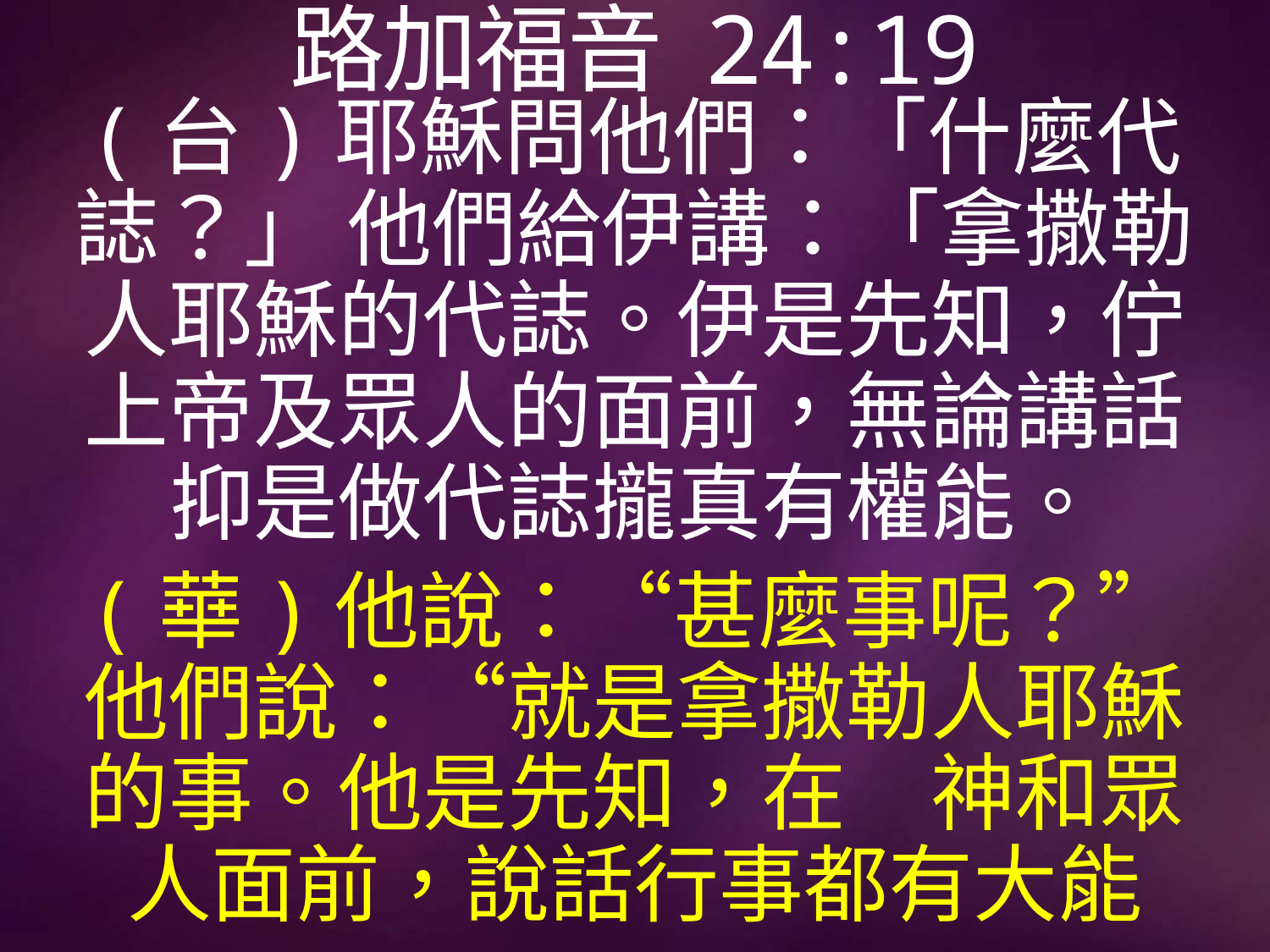

# 路加福音 24:19
(台)耶穌問他們：「什麼代誌？」 他們給伊講：「拿撒勒人耶穌的代誌。伊是先知，佇上帝及眾人的面前，無論講話抑是做代誌攏真有權能。
(華)他說：“甚麼事呢？”他們說：“就是拿撒勒人耶穌的事。他是先知，在　神和眾人面前，說話行事都有大能